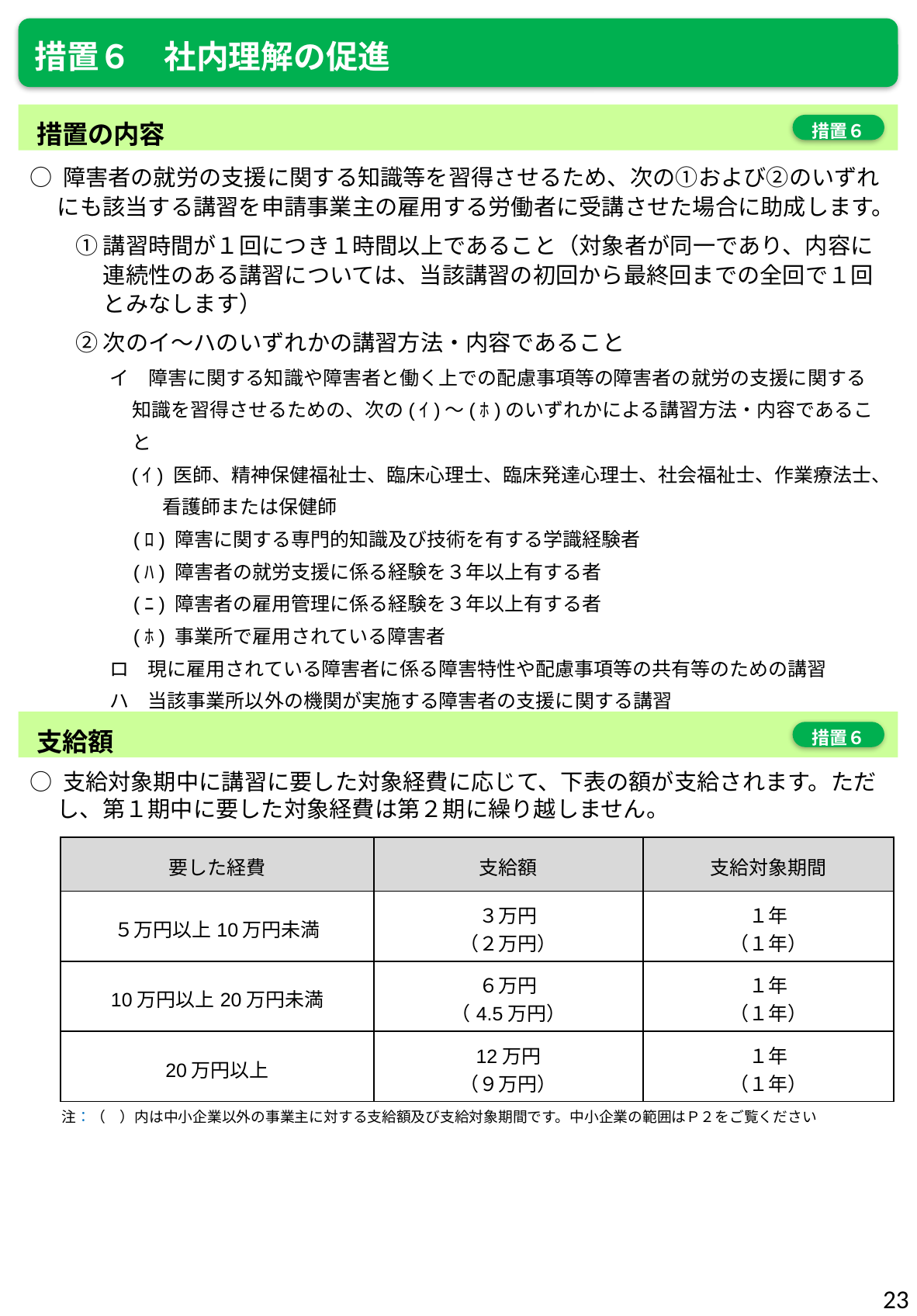

措置６　社内理解の促進
措置の内容
措置６
○ 障害者の就労の支援に関する知識等を習得させるため、次の①および②のいずれにも該当する講習を申請事業主の雇用する労働者に受講させた場合に助成します。

　　① 講習時間が１回につき１時間以上であること（対象者が同一であり、内容に連続性のある講習については、当該講習の初回から最終回までの全回で１回とみなします）

　　② 次のイ～ハのいずれかの講習方法・内容であること
イ　障害に関する知識や障害者と働く上での配慮事項等の障害者の就労の支援に関する知識を習得させるための、次の(ｲ)～(ﾎ)のいずれかによる講習方法・内容であること
　(ｲ) 医師、精神保健福祉士、臨床心理士、臨床発達心理士、社会福祉士、作業療法士、看護師または保健師
　(ﾛ) 障害に関する専門的知識及び技術を有する学識経験者
　(ﾊ) 障害者の就労支援に係る経験を３年以上有する者
　(ﾆ) 障害者の雇用管理に係る経験を３年以上有する者
　(ﾎ) 事業所で雇用されている障害者
ロ　現に雇用されている障害者に係る障害特性や配慮事項等の共有等のための講習
ハ　当該事業所以外の機関が実施する障害者の支援に関する講習
支給額
措置６
○ 支給対象期中に講習に要した対象経費に応じて、下表の額が支給されます。ただし、第１期中に要した対象経費は第２期に繰り越しません。

| 要した経費 | 支給額 | 支給対象期間 |
| --- | --- | --- |
| ５万円以上10万円未満 | ３万円 （２万円） | １年 （１年） |
| 10万円以上20万円未満 | ６万円 （4.5万円） | １年 （１年） |
| 20万円以上 | 12万円 （９万円） | １年 （１年） |
注：（　）内は中小企業以外の事業主に対する支給額及び支給対象期間です。中小企業の範囲はＰ２をご覧ください

23